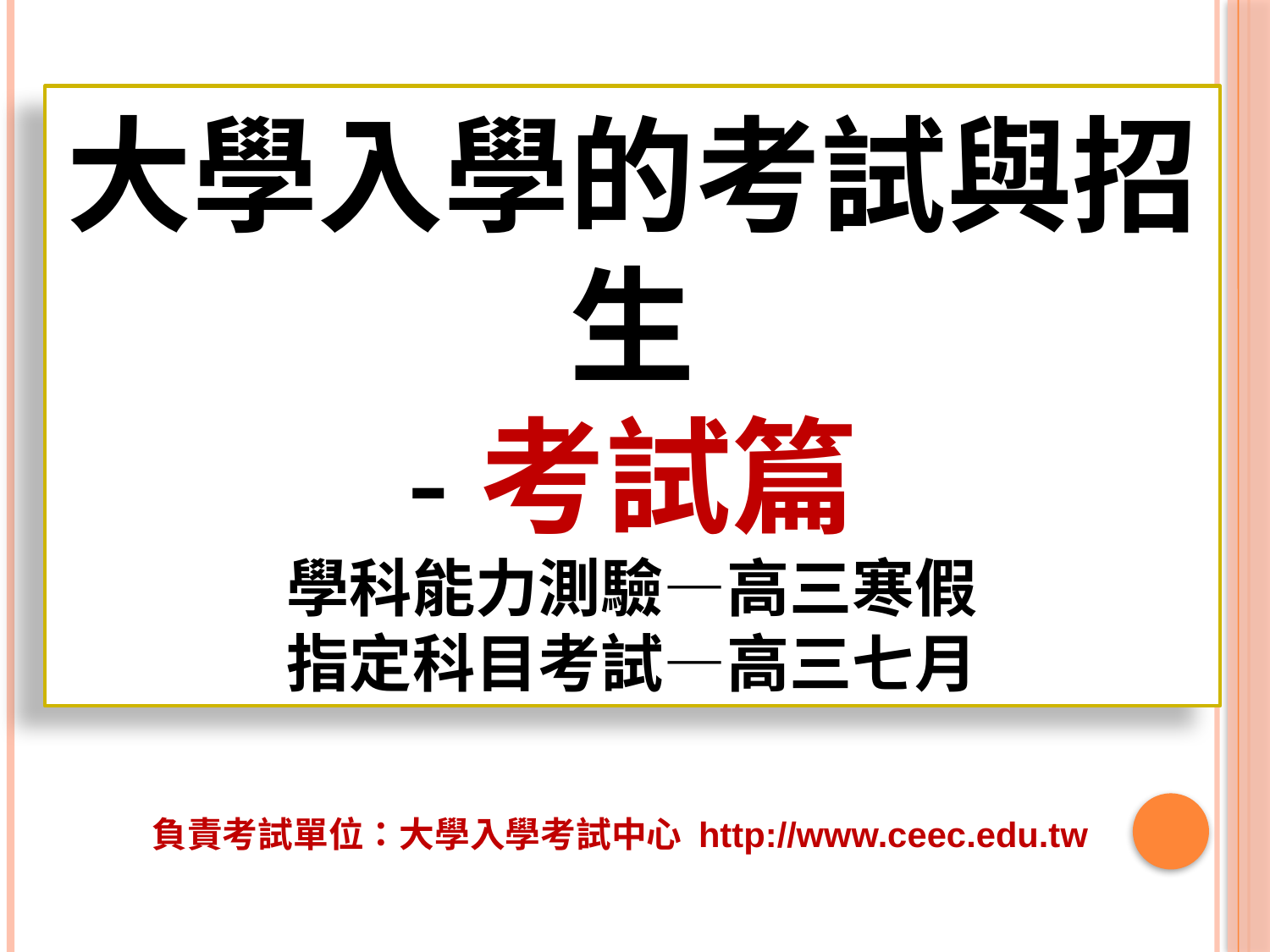

# 大學入學的考試與招生 -考試篇 學科能力測驗—高三寒假 指定科目考試—高三七月

負責考試單位：大學入學考試中心 http://www.ceec.edu.tw